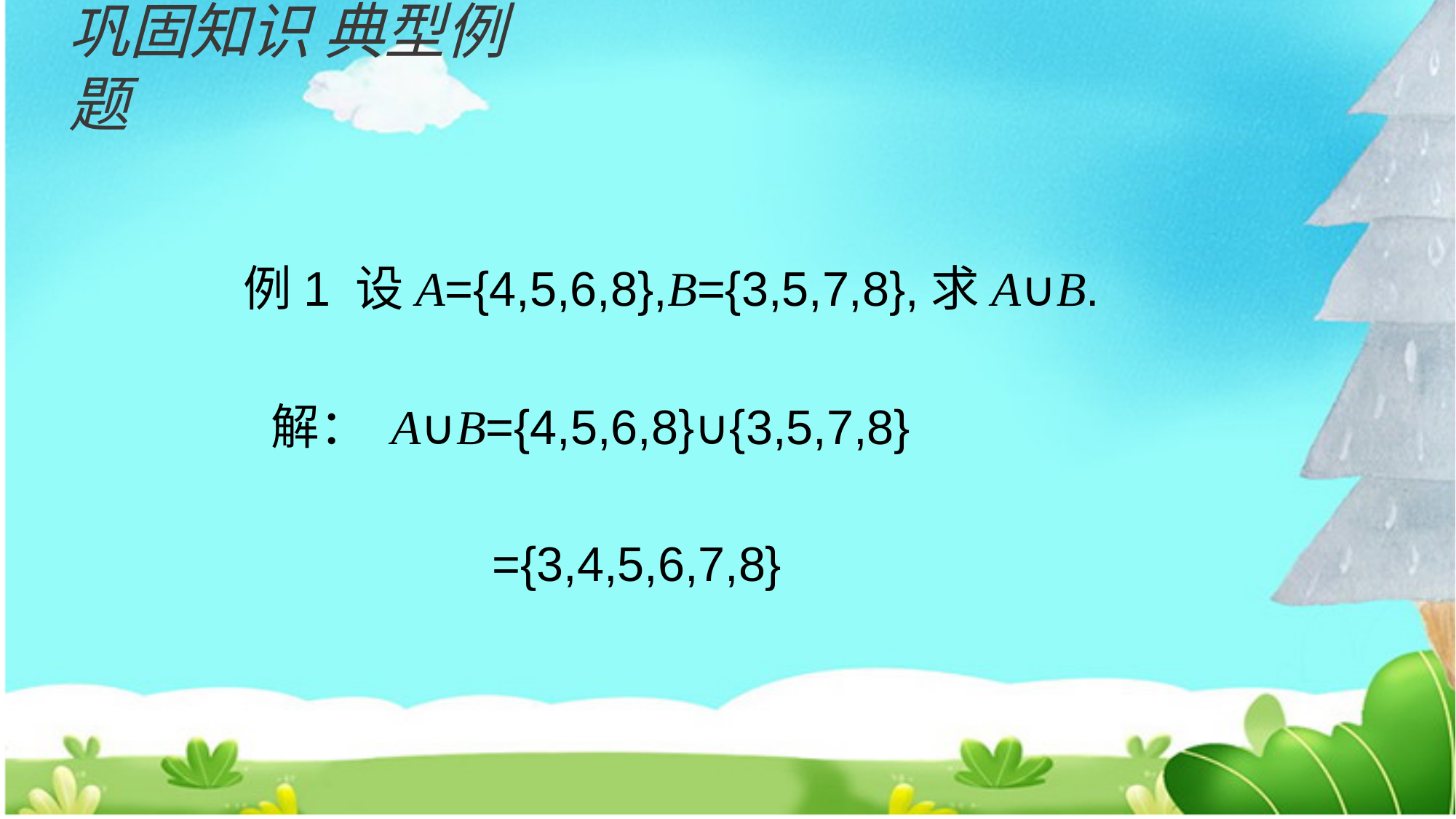

巩固知识 典型例题
例1 设A={4,5,6,8},B={3,5,7,8},求A∪B.
解： A∪B={4,5,6,8}∪{3,5,7,8}
={3,4,5,6,7,8}